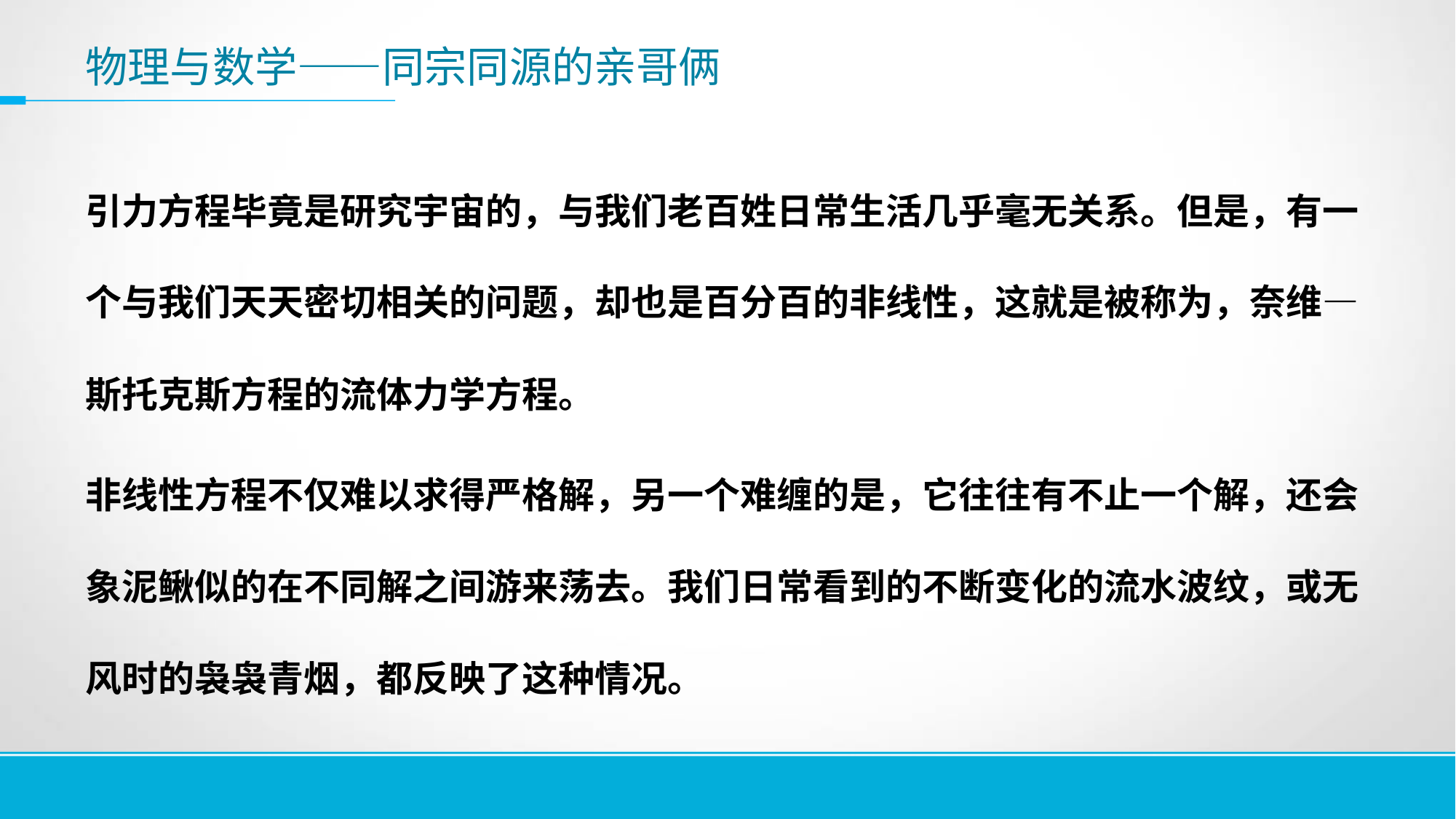

# 物理与数学——同宗同源的亲哥俩
引力方程毕竟是研究宇宙的，与我们老百姓日常生活几乎毫无关系。但是，有一个与我们天天密切相关的问题，却也是百分百的非线性，这就是被称为，奈维—斯托克斯方程的流体力学方程。
非线性方程不仅难以求得严格解，另一个难缠的是，它往往有不止一个解，还会象泥鳅似的在不同解之间游来荡去。我们日常看到的不断变化的流水波纹，或无风时的袅袅青烟，都反映了这种情况。